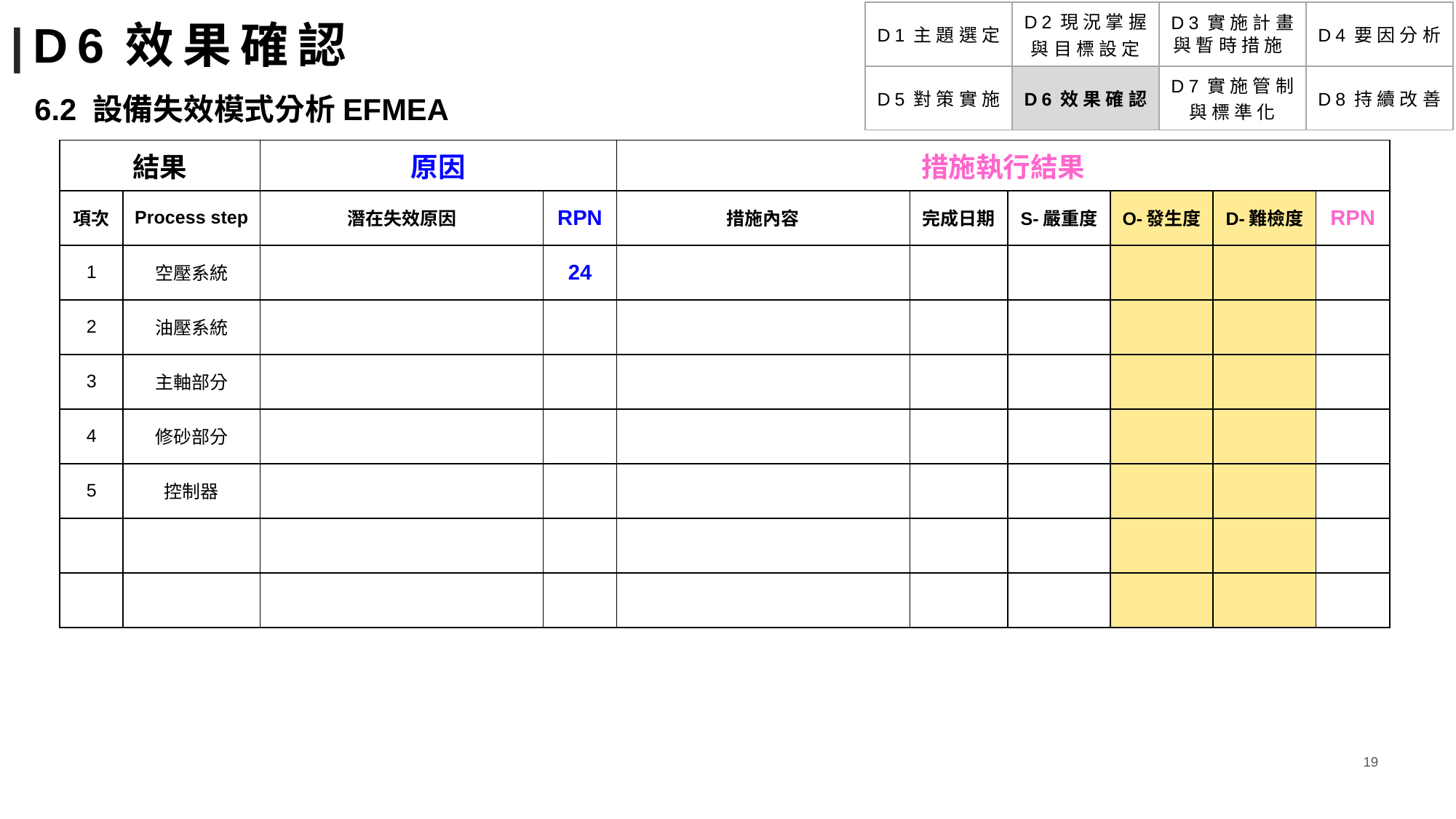

# |D6效果確認
| D1主題選定 | D2現況掌握 與目標設定 | D3實施計畫 與暫時措施 | D4要因分析 |
| --- | --- | --- | --- |
| D5對策實施 | D6效果確認 | D7實施管制 與標準化 | D8持續改善 |
6.2 設備失效模式分析EFMEA
| 結果 |  | 原因 |  | 措施執行結果 |  |  |  |  |  |
| --- | --- | --- | --- | --- | --- | --- | --- | --- | --- |
| 項次 | Process step | 潛在失效原因 | RPN | 措施內容 | 完成日期 | S-嚴重度 | O-發生度 | D-難檢度 | RPN |
| 1 | 空壓系統 |  | 24 |  |  |  |  |  |  |
| 2 | 油壓系統 |  |  |  |  |  |  |  |  |
| 3 | 主軸部分 |  |  |  |  |  |  |  |  |
| 4 | 修砂部分 |  |  |  |  |  |  |  |  |
| 5 | 控制器 |  |  |  |  |  |  |  |  |
|  |  |  |  |  |  |  |  |  |  |
|  |  |  |  |  |  |  |  |  |  |